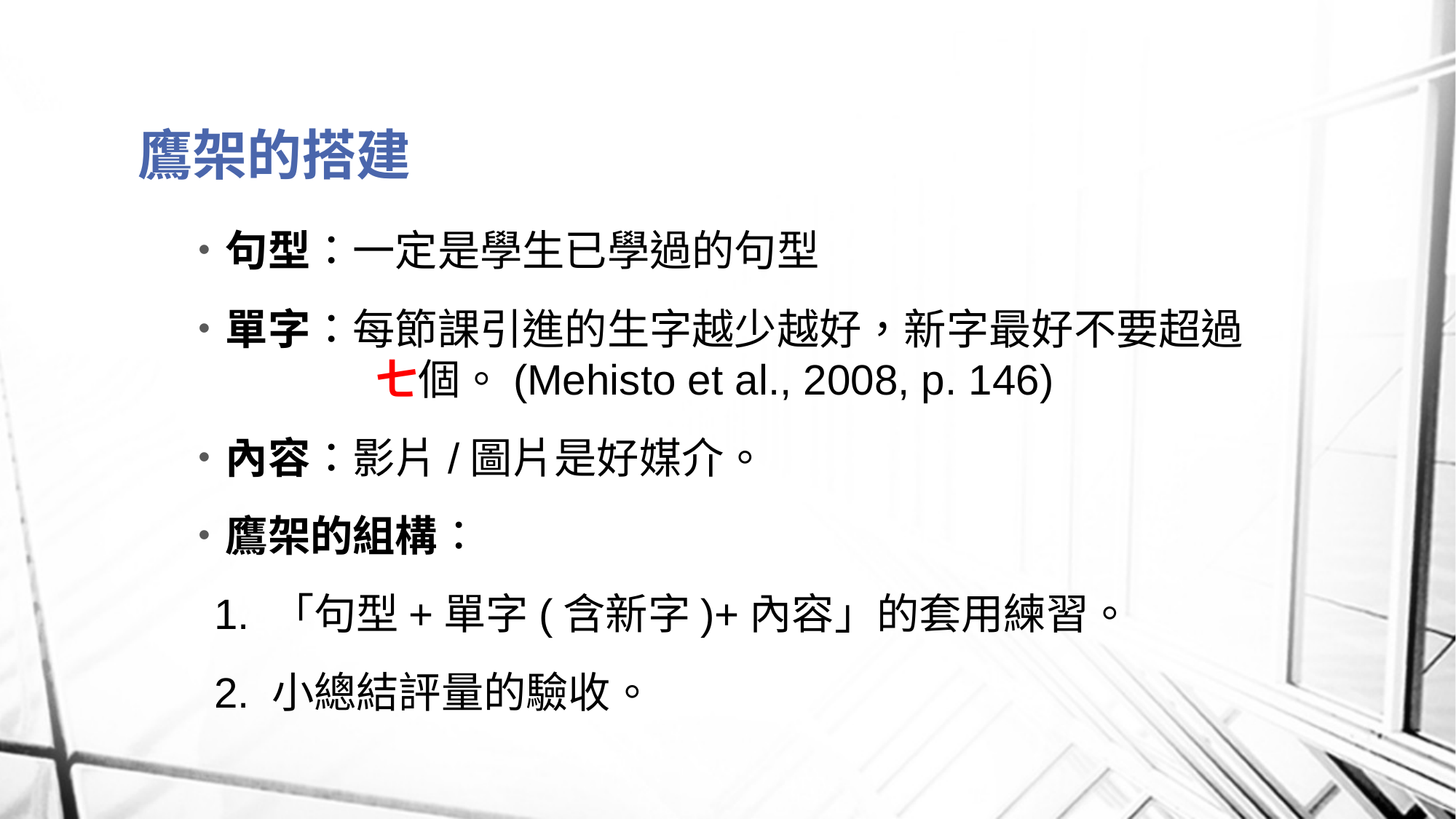

# 鷹架的搭建
句型：一定是學生已學過的句型
單字：每節課引進的生字越少越好，新字最好不要超過	七個。(Mehisto et al., 2008, p. 146)
內容：影片/圖片是好媒介。
鷹架的組構：
1. 「句型+單字(含新字)+內容」的套用練習。
2. 小總結評量的驗收。